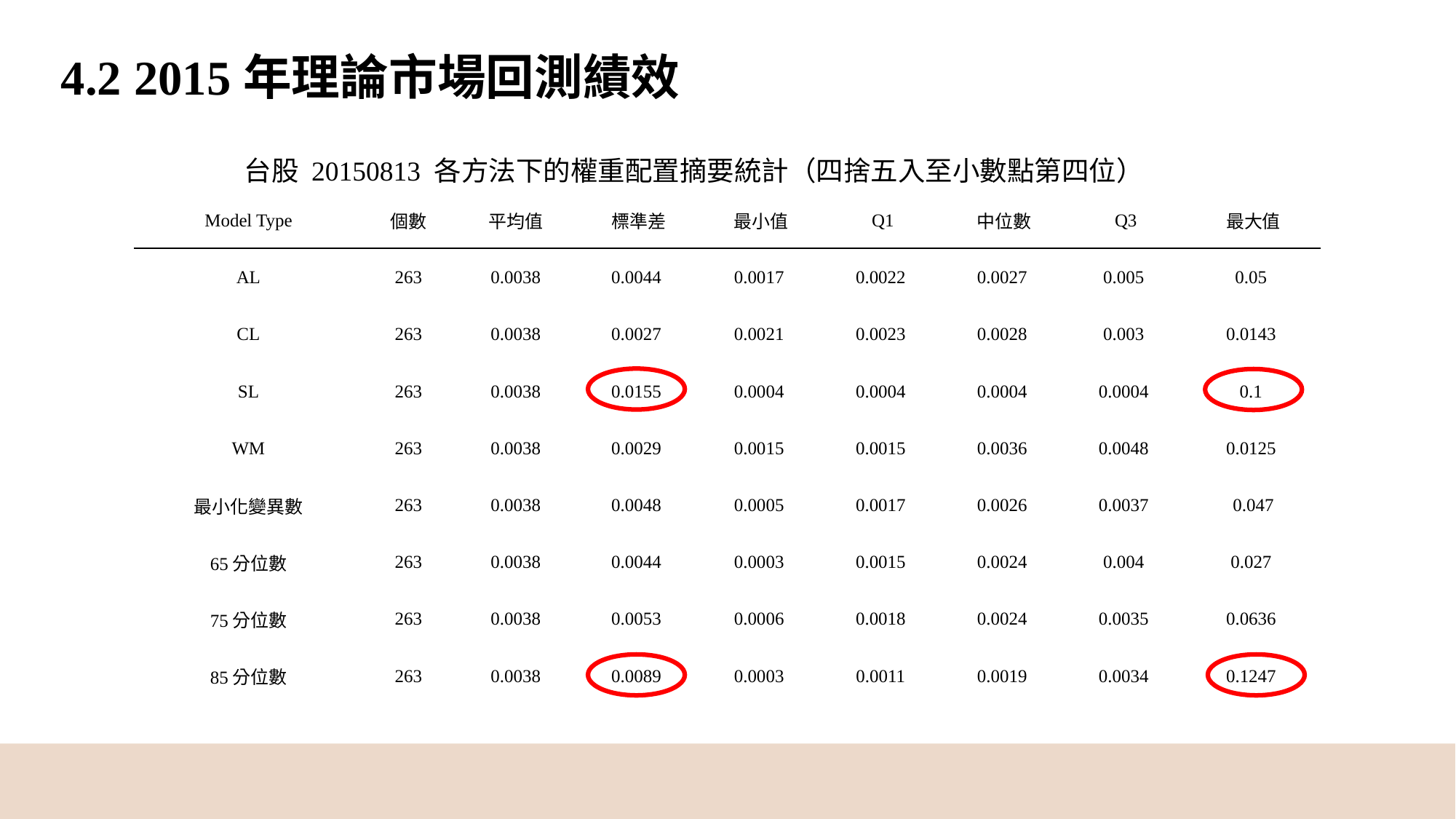

4.2 2015年理論市場回測績效
台股 20150813 各方法下的權重配置摘要統計（四捨五入至小數點第四位）
| Model Type | 個數 | 平均值 | 標準差 | 最小值 | Q1 | 中位數 | Q3 | 最大值 |
| --- | --- | --- | --- | --- | --- | --- | --- | --- |
| AL | 263 | 0.0038 | 0.0044 | 0.0017 | 0.0022 | 0.0027 | 0.005 | 0.05 |
| CL | 263 | 0.0038 | 0.0027 | 0.0021 | 0.0023 | 0.0028 | 0.003 | 0.0143 |
| SL | 263 | 0.0038 | 0.0155 | 0.0004 | 0.0004 | 0.0004 | 0.0004 | 0.1 |
| WM | 263 | 0.0038 | 0.0029 | 0.0015 | 0.0015 | 0.0036 | 0.0048 | 0.0125 |
| 最小化變異數 | 263 | 0.0038 | 0.0048 | 0.0005 | 0.0017 | 0.0026 | 0.0037 | 0.047 |
| 65分位數 | 263 | 0.0038 | 0.0044 | 0.0003 | 0.0015 | 0.0024 | 0.004 | 0.027 |
| 75分位數 | 263 | 0.0038 | 0.0053 | 0.0006 | 0.0018 | 0.0024 | 0.0035 | 0.0636 |
| 85分位數 | 263 | 0.0038 | 0.0089 | 0.0003 | 0.0011 | 0.0019 | 0.0034 | 0.1247 |